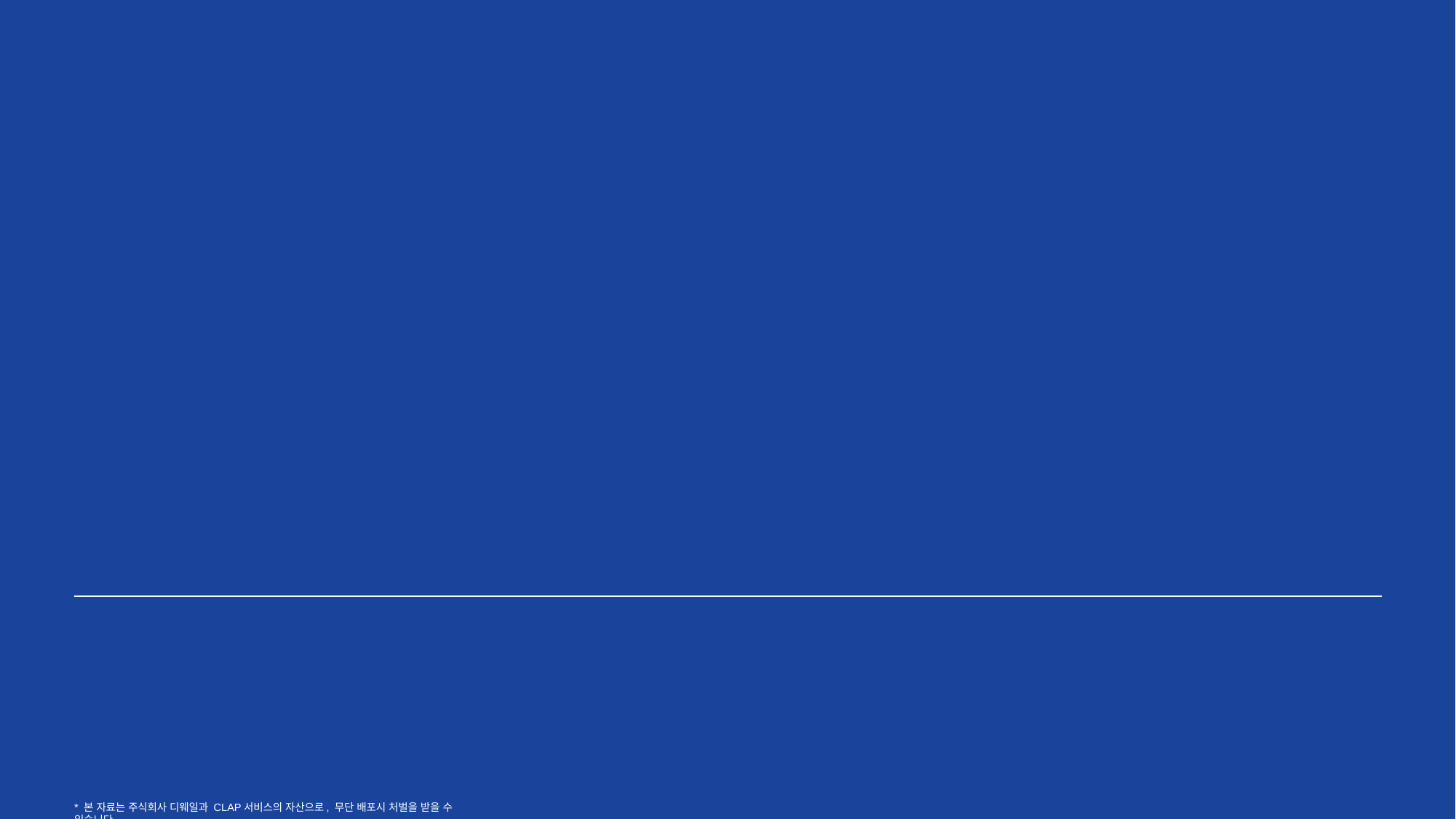

CLAP 서비스 도입 안내

* 본 자료는 주식회사 디웨일과 CLAP서비스의 자산으로, 무단 배포시 처벌을 받을 수 있습니다